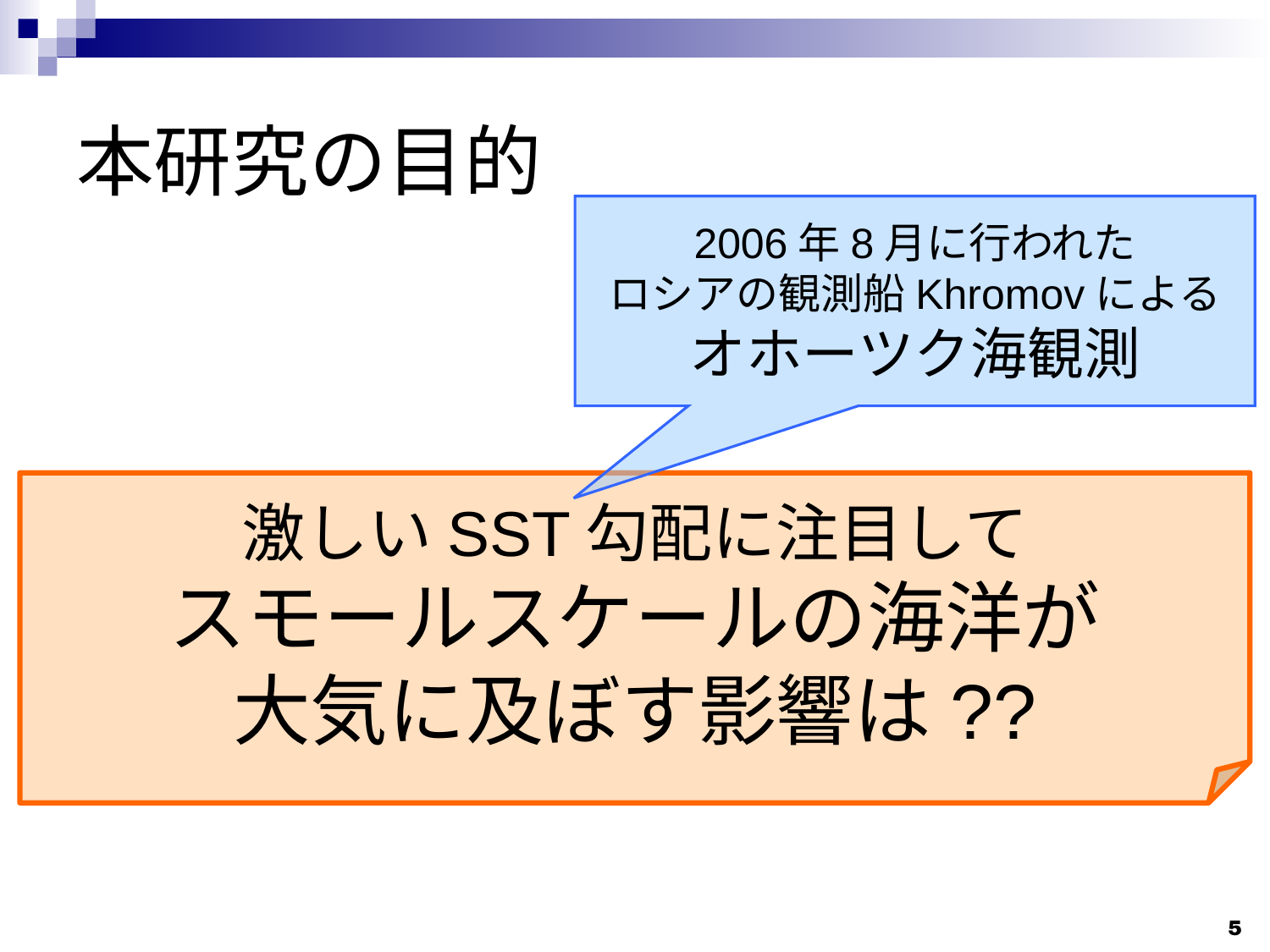

# 本研究の目的
2006年8月に行われた
ロシアの観測船Khromovによる
オホーツク海観測
激しいSST勾配に注目して
スモールスケールの海洋が
大気に及ぼす影響は??
5